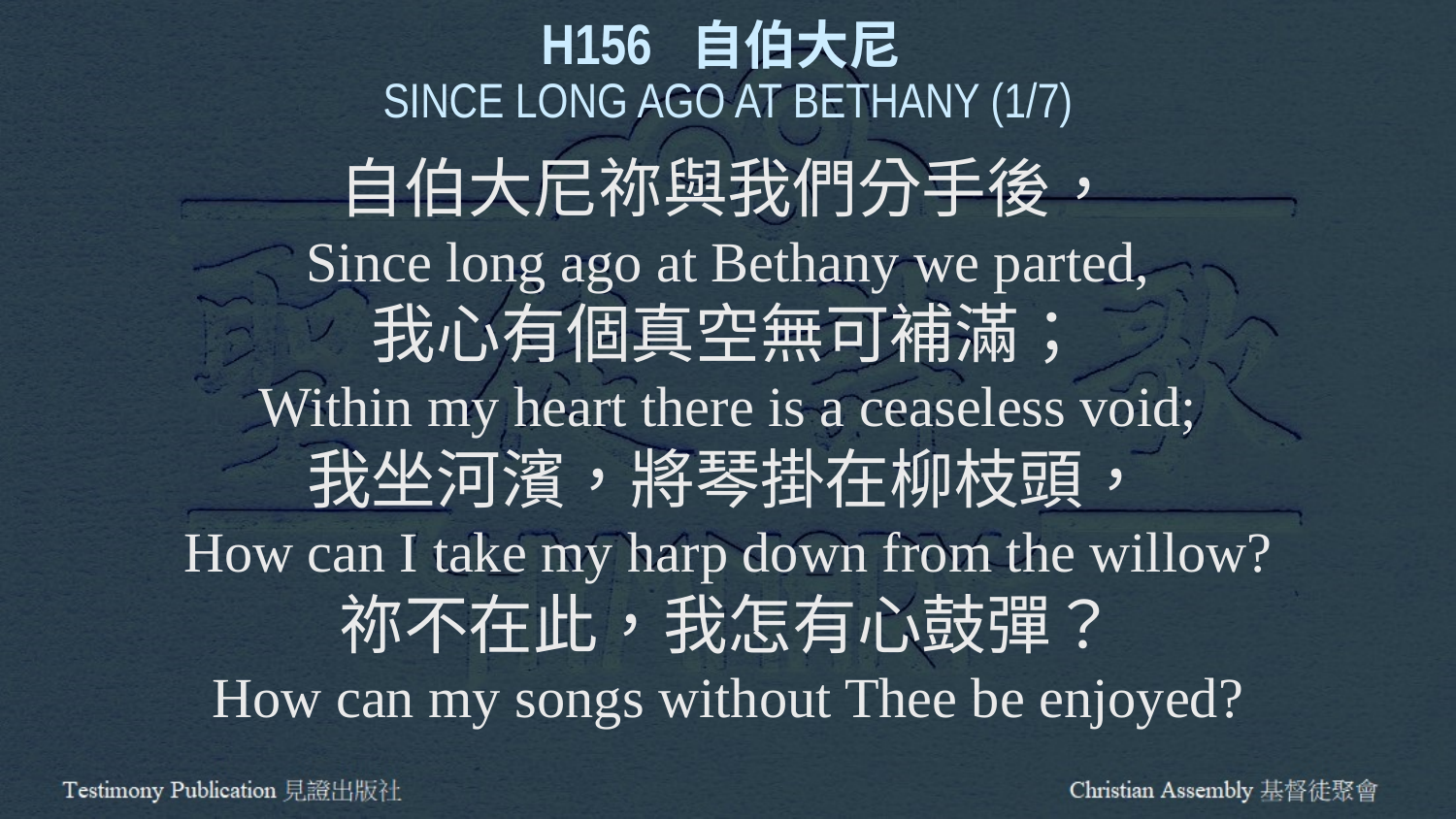

H156  自伯大尼
SINCE LONG AGO AT BETHANY (1/7)
自伯大尼祢與我們分手後，
Since long ago at Bethany we parted,
我心有個真空無可補滿；
Within my heart there is a ceaseless void;
我坐河濱，將琴掛在柳枝頭，
How can I take my harp down from the willow?
祢不在此，我怎有心鼓彈？
How can my songs without Thee be enjoyed?